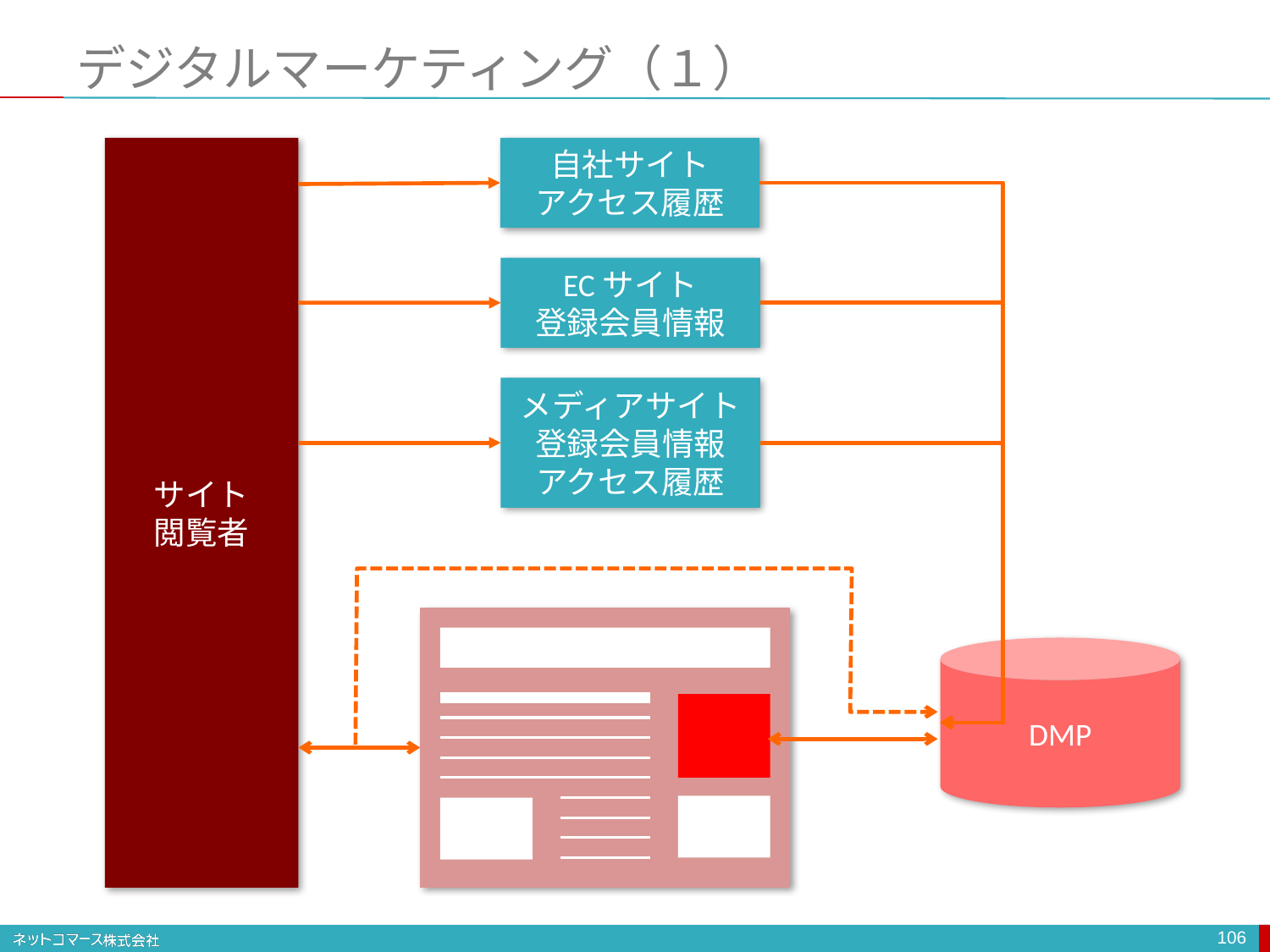

# デジタルマーケティング（１）
サイト
閲覧者
自社サイト
アクセス履歴
ECサイト
登録会員情報
メディアサイト
登録会員情報
アクセス履歴

DMP

106